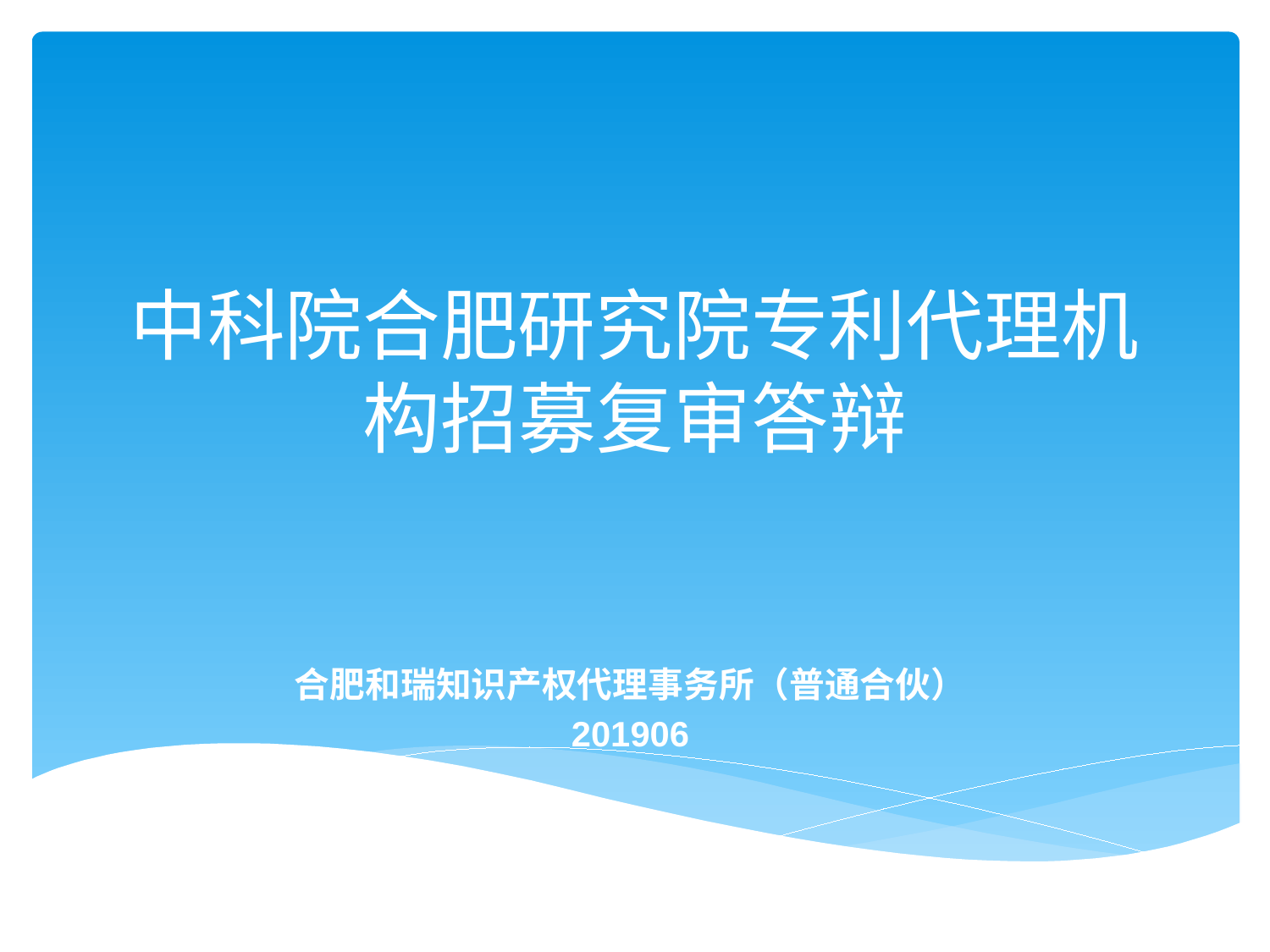

# 中科院合肥研究院专利代理机构招募复审答辩
合肥和瑞知识产权代理事务所（普通合伙）
201906